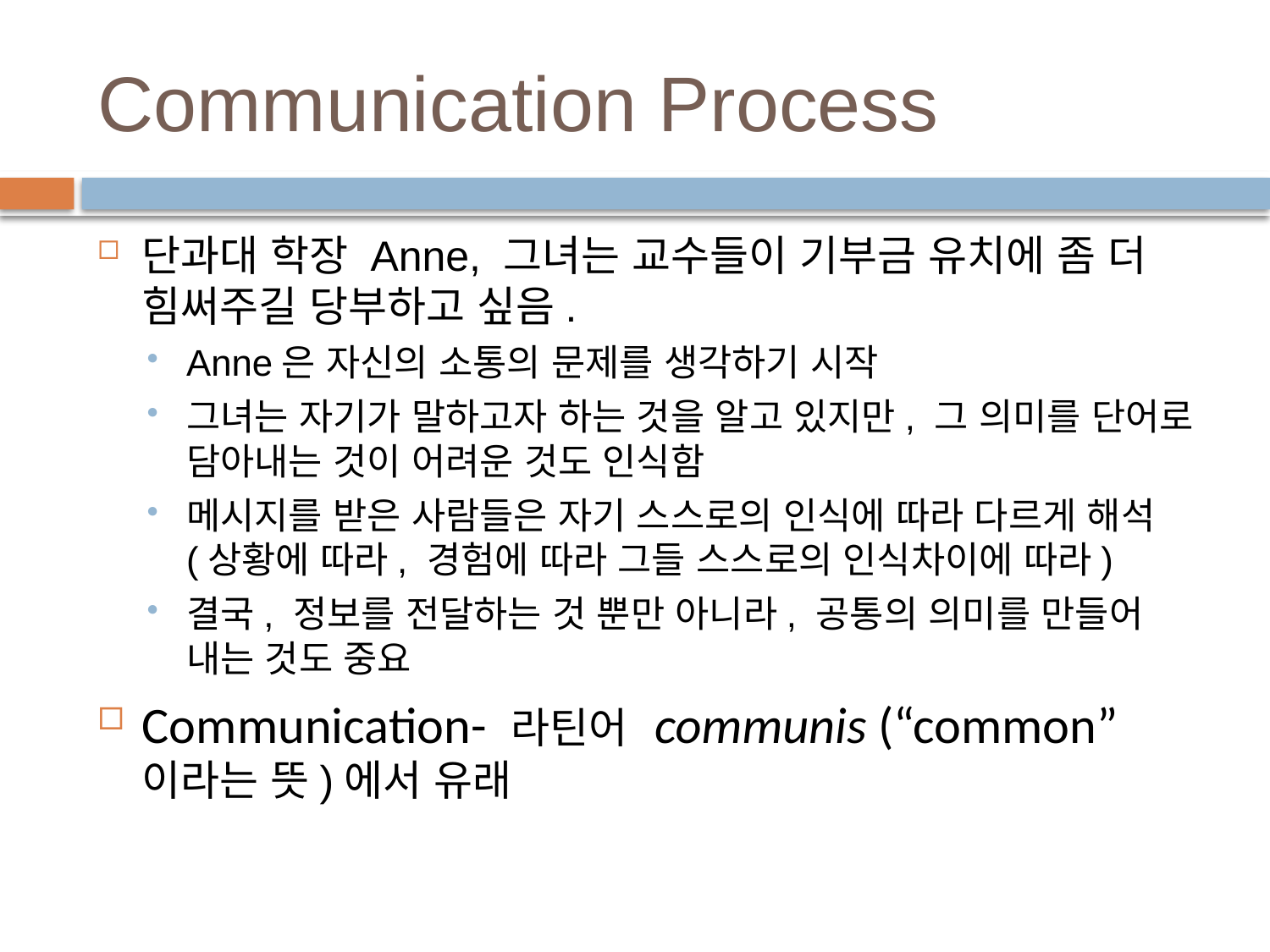

# Communication Process
단과대 학장 Anne, 그녀는 교수들이 기부금 유치에 좀 더 힘써주길 당부하고 싶음.
Anne은 자신의 소통의 문제를 생각하기 시작
그녀는 자기가 말하고자 하는 것을 알고 있지만, 그 의미를 단어로 담아내는 것이 어려운 것도 인식함
메시지를 받은 사람들은 자기 스스로의 인식에 따라 다르게 해석 (상황에 따라, 경험에 따라 그들 스스로의 인식차이에 따라)
결국, 정보를 전달하는 것 뿐만 아니라, 공통의 의미를 만들어 내는 것도 중요
Communication- 라틴어 communis (“common” 이라는 뜻)에서 유래